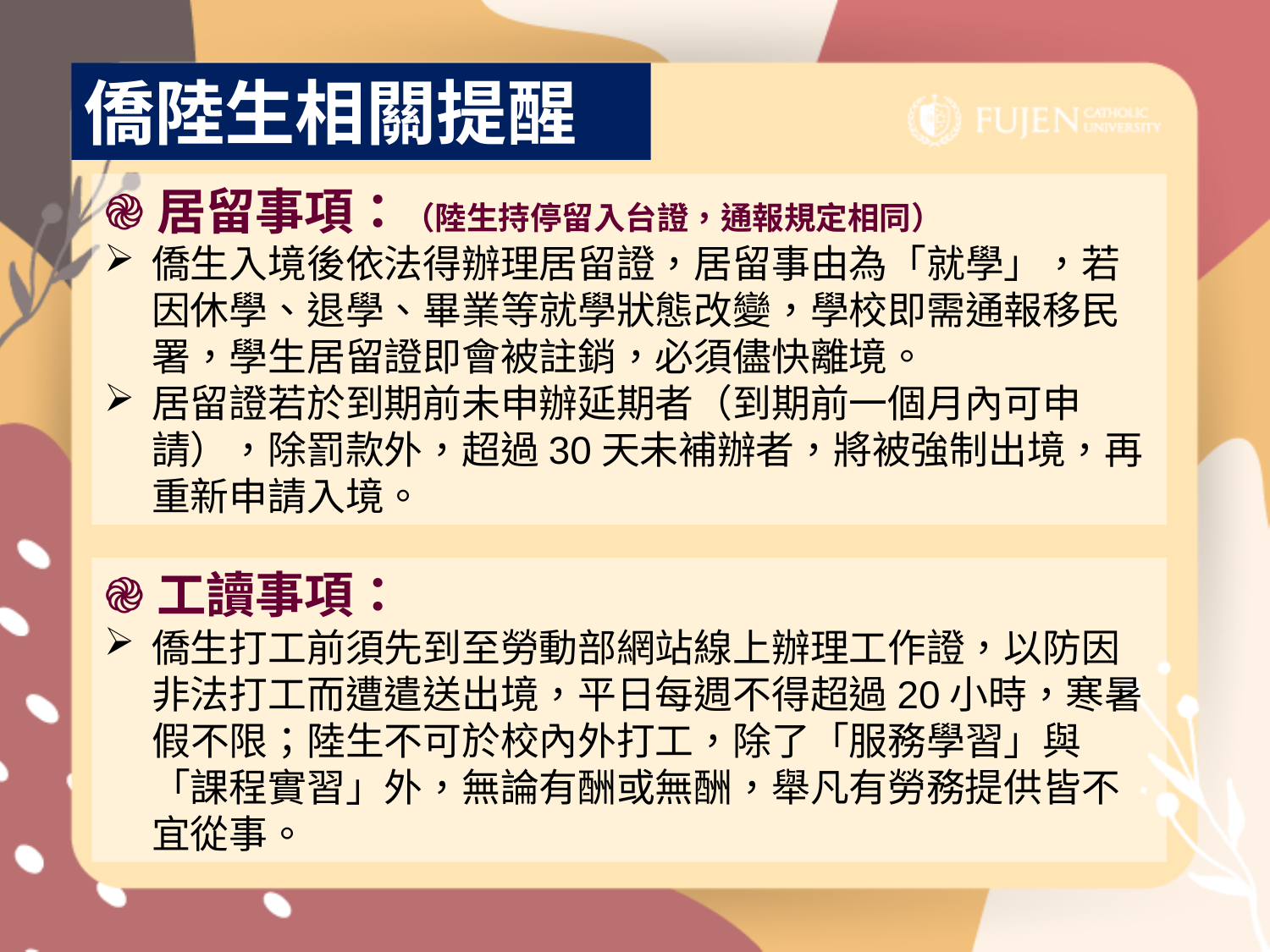

僑陸生相關提醒
֎居留事項：（陸生持停留入台證，通報規定相同）
僑生入境後依法得辦理居留證，居留事由為「就學」，若因休學、退學、畢業等就學狀態改變，學校即需通報移民署，學生居留證即會被註銷，必須儘快離境。
居留證若於到期前未申辦延期者（到期前一個月內可申請），除罰款外，超過30天未補辦者，將被強制出境，再重新申請入境。
֎工讀事項：
僑生打工前須先到至勞動部網站線上辦理工作證，以防因非法打工而遭遣送出境，平日每週不得超過20小時，寒暑假不限；陸生不可於校內外打工，除了「服務學習」與「課程實習」外，無論有酬或無酬，舉凡有勞務提供皆不宜從事。